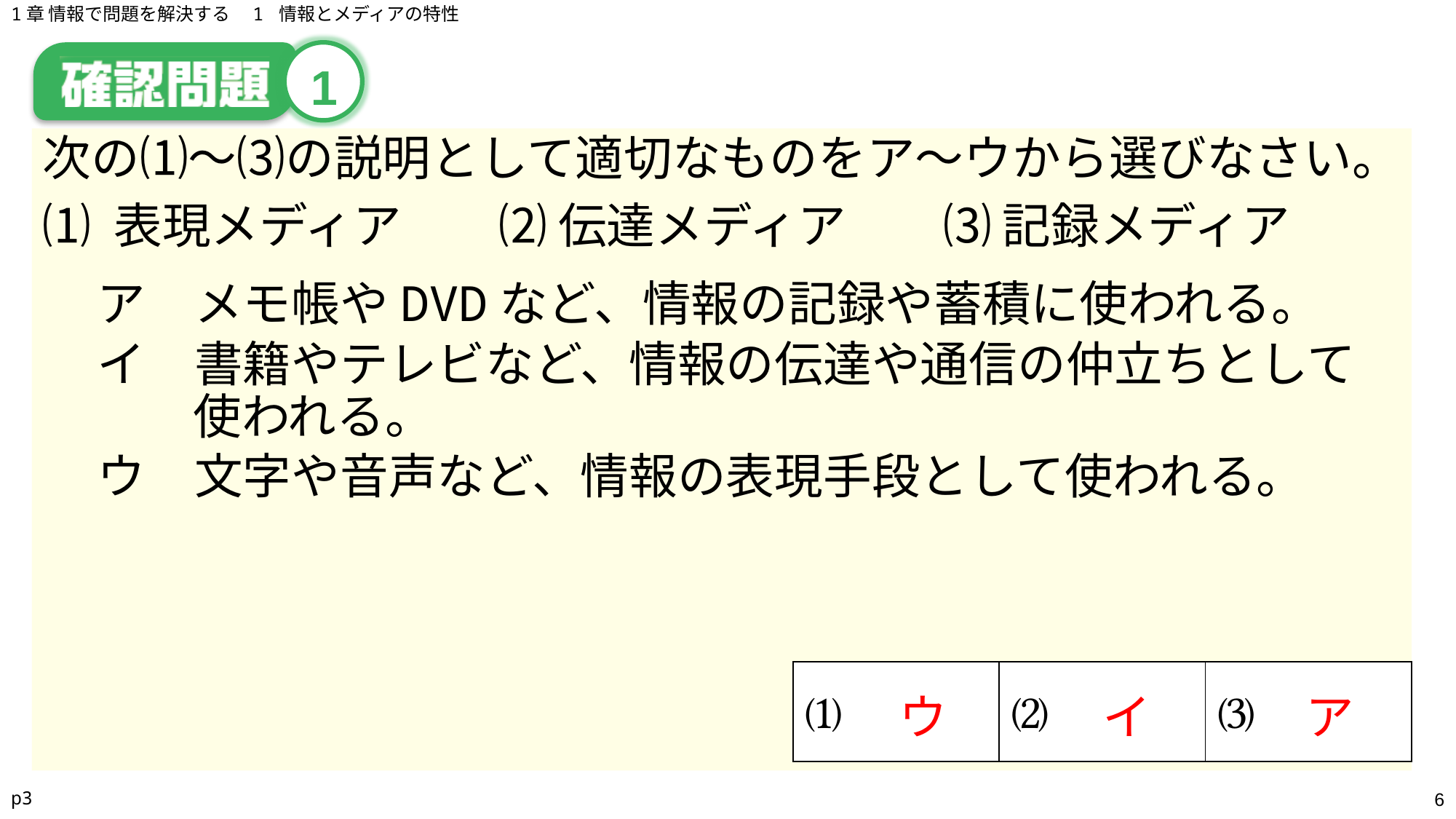

1章 情報で問題を解決する　1 情報とメディアの特性
# 1
次の⑴～⑶の説明として適切なものをア～ウから選びなさい。
⑴ 表現メディア　　⑵ 伝達メディア　　⑶ 記録メディア
ア　メモ帳やDVDなど、情報の記録や蓄積に使われる。
イ　書籍やテレビなど、情報の伝達や通信の仲立ちとして使われる。
ウ　文字や音声など、情報の表現手段として使われる。
| ⑴ | ⑵ | ⑶ |
| --- | --- | --- |
ウ
イ
ア
p3
6